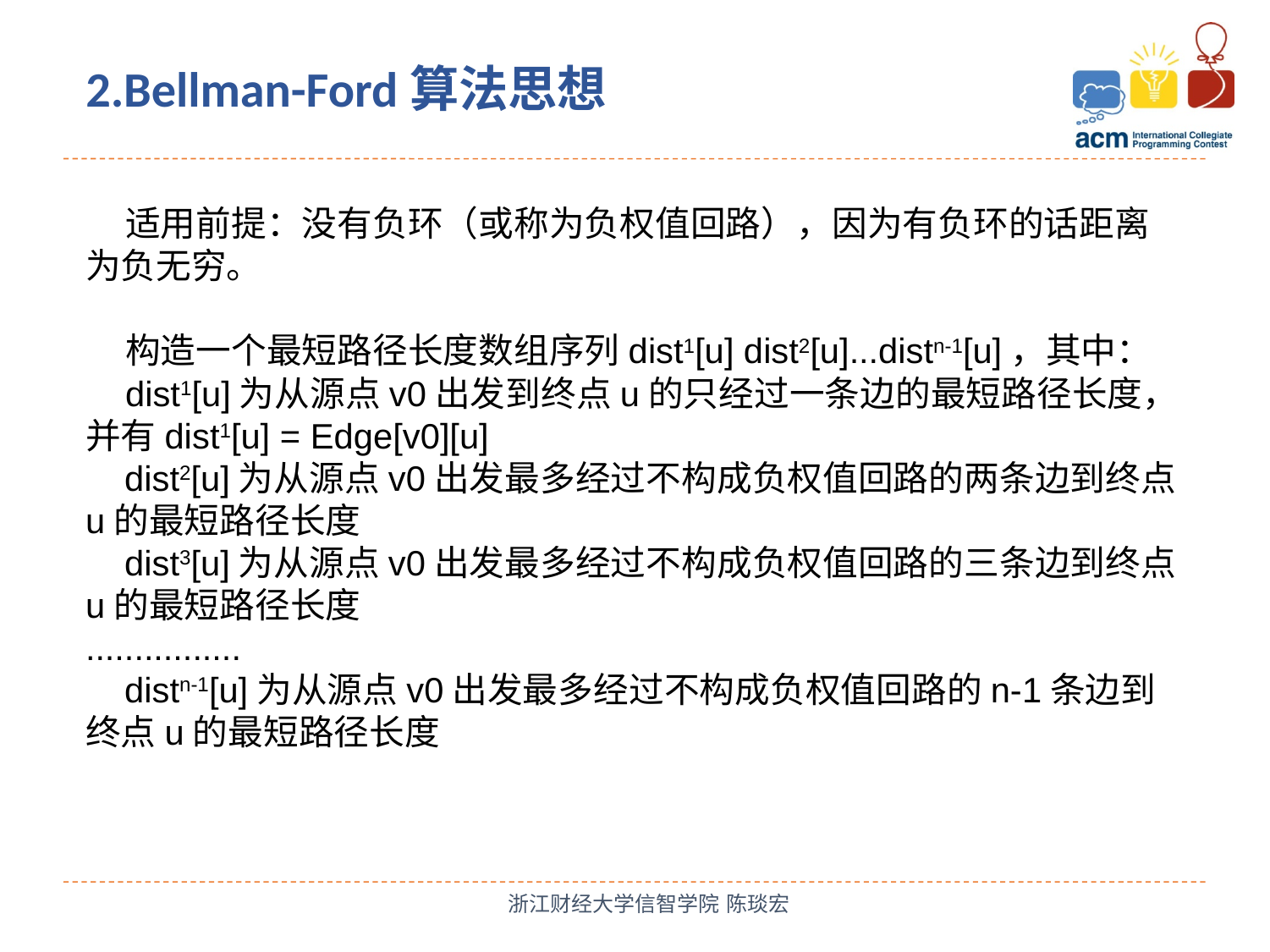

2.Bellman-Ford算法思想
    适用前提：没有负环（或称为负权值回路），因为有负环的话距离为负无穷。

    构造一个最短路径长度数组序列dist1[u] dist2[u]...distn-1[u]，其中：
    dist1[u]为从源点v0出发到终点u的只经过一条边的最短路径长度，并有dist1[u] = Edge[v0][u]
    dist2[u]为从源点v0出发最多经过不构成负权值回路的两条边到终点u的最短路径长度
    dist3[u]为从源点v0出发最多经过不构成负权值回路的三条边到终点u的最短路径长度
................
    distn-1[u]为从源点v0出发最多经过不构成负权值回路的n-1条边到终点u的最短路径长度
6
浙江财经大学信智学院 陈琰宏